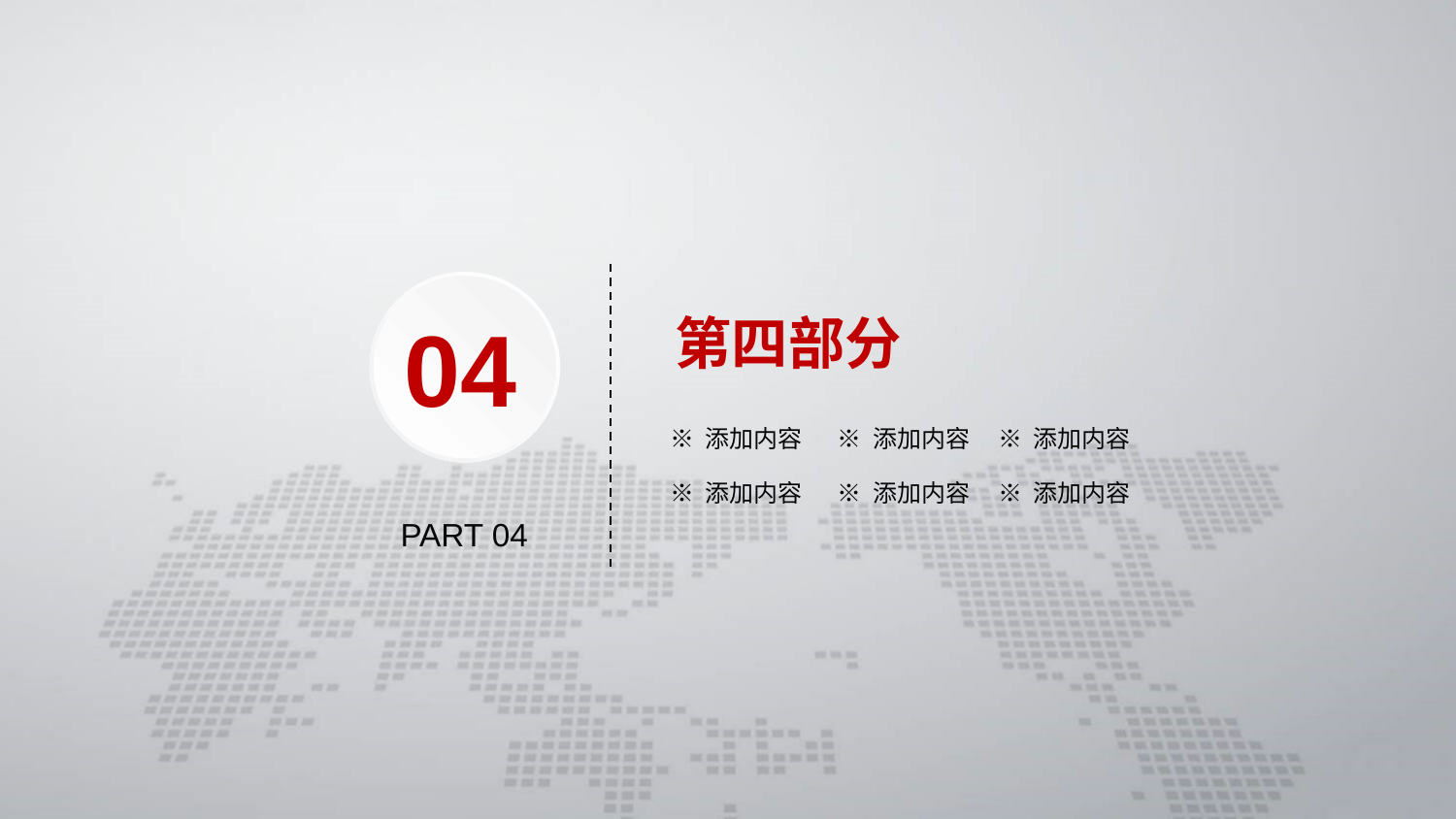

第四部分
04
※ 添加内容
※ 添加内容
※ 添加内容
※ 添加内容
※ 添加内容
※ 添加内容
PART 04